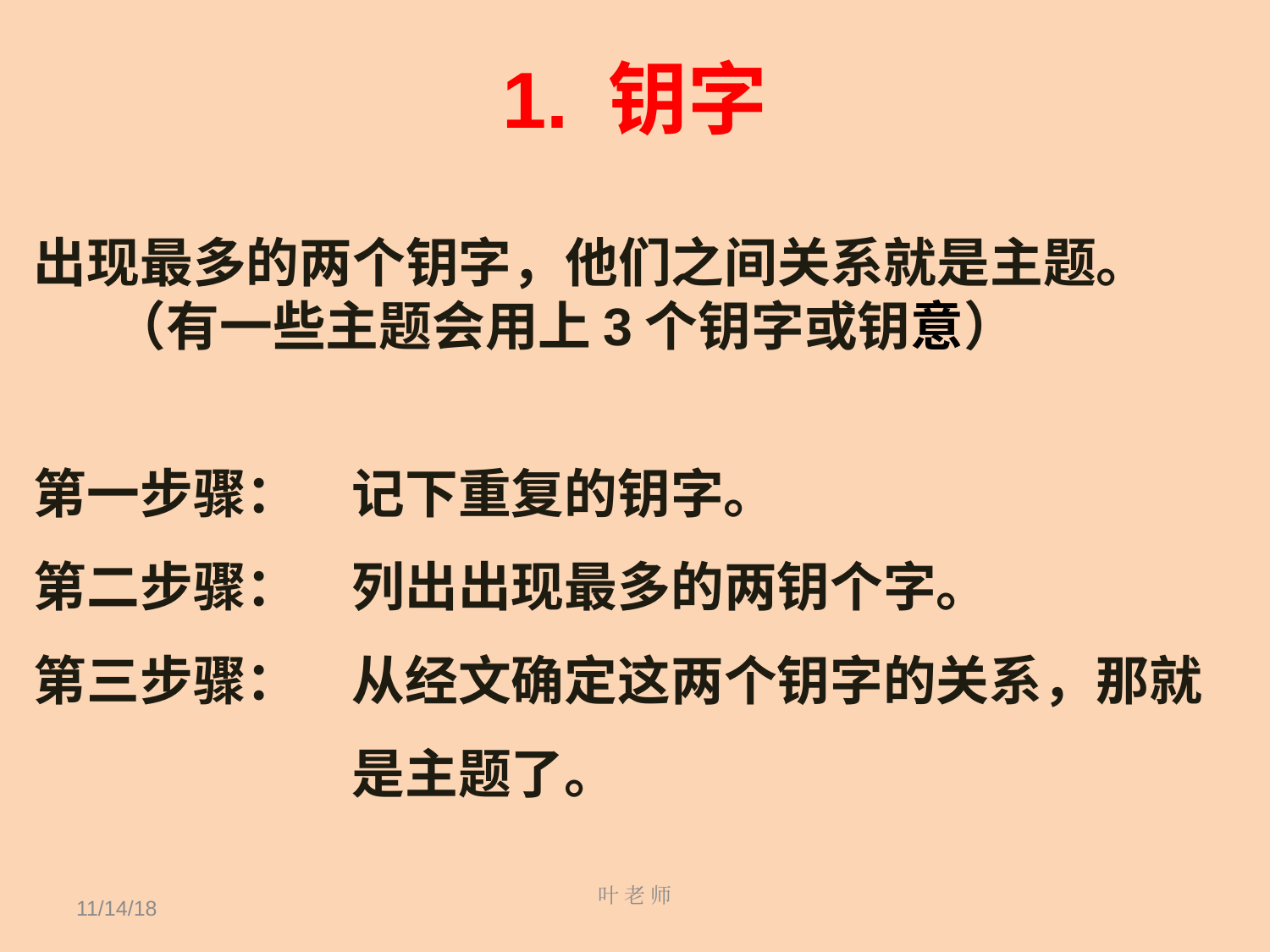

1. 钥字

出现最多的两个钥字，他们之间关系就是主题。（有一些主题会用上3个钥字或钥意）

第一步骤：	记下重复的钥字。
第二步骤：	列出出现最多的两钥个字。
第三步骤：	从经文确定这两个钥字的关系，那就
                     	是主题了。

11/14/18
叶 老 师